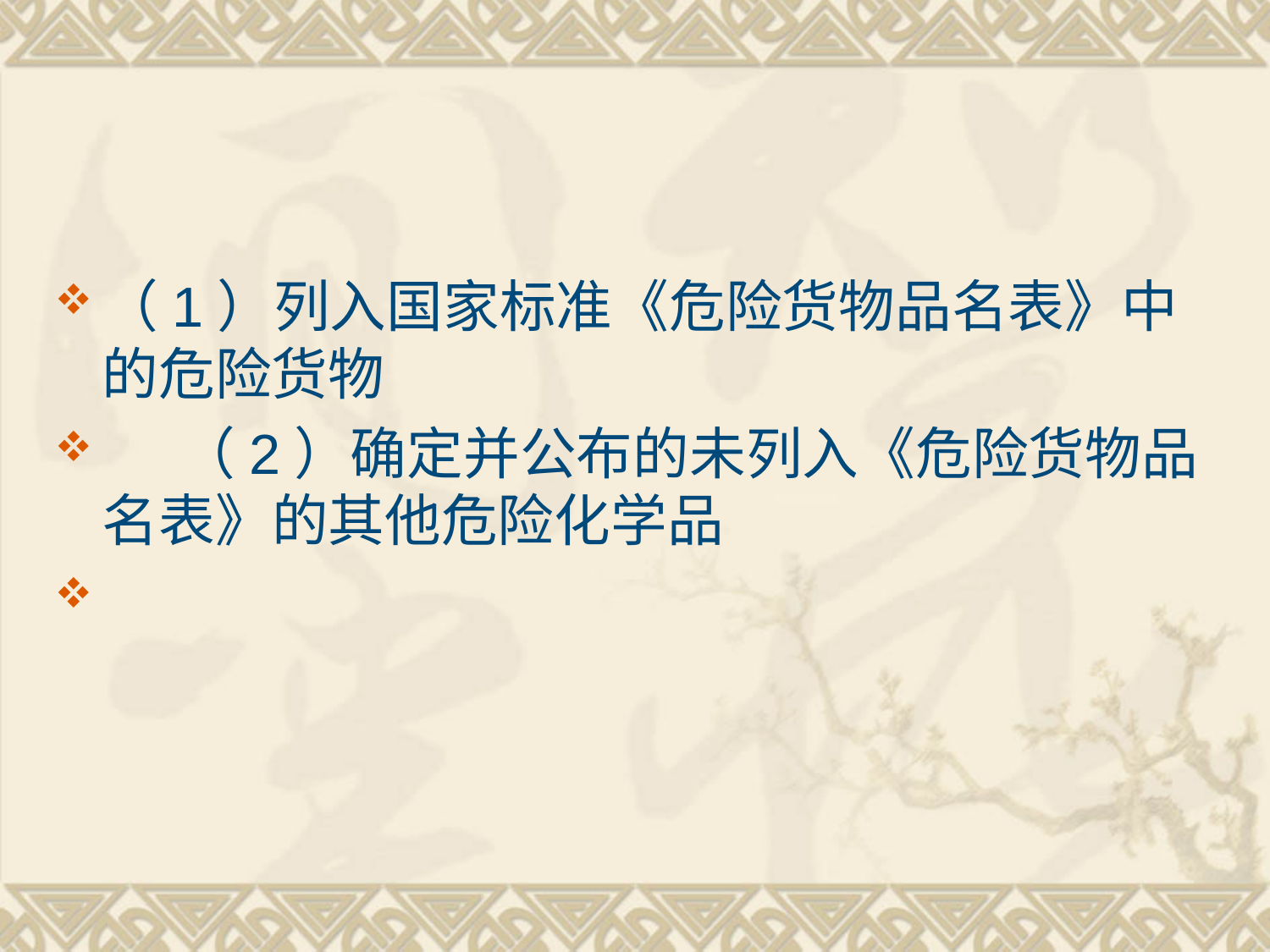

#
（1）列入国家标准《危险货物品名表》中的危险货物
     （2）确定并公布的未列入《危险货物品名表》的其他危险化学品